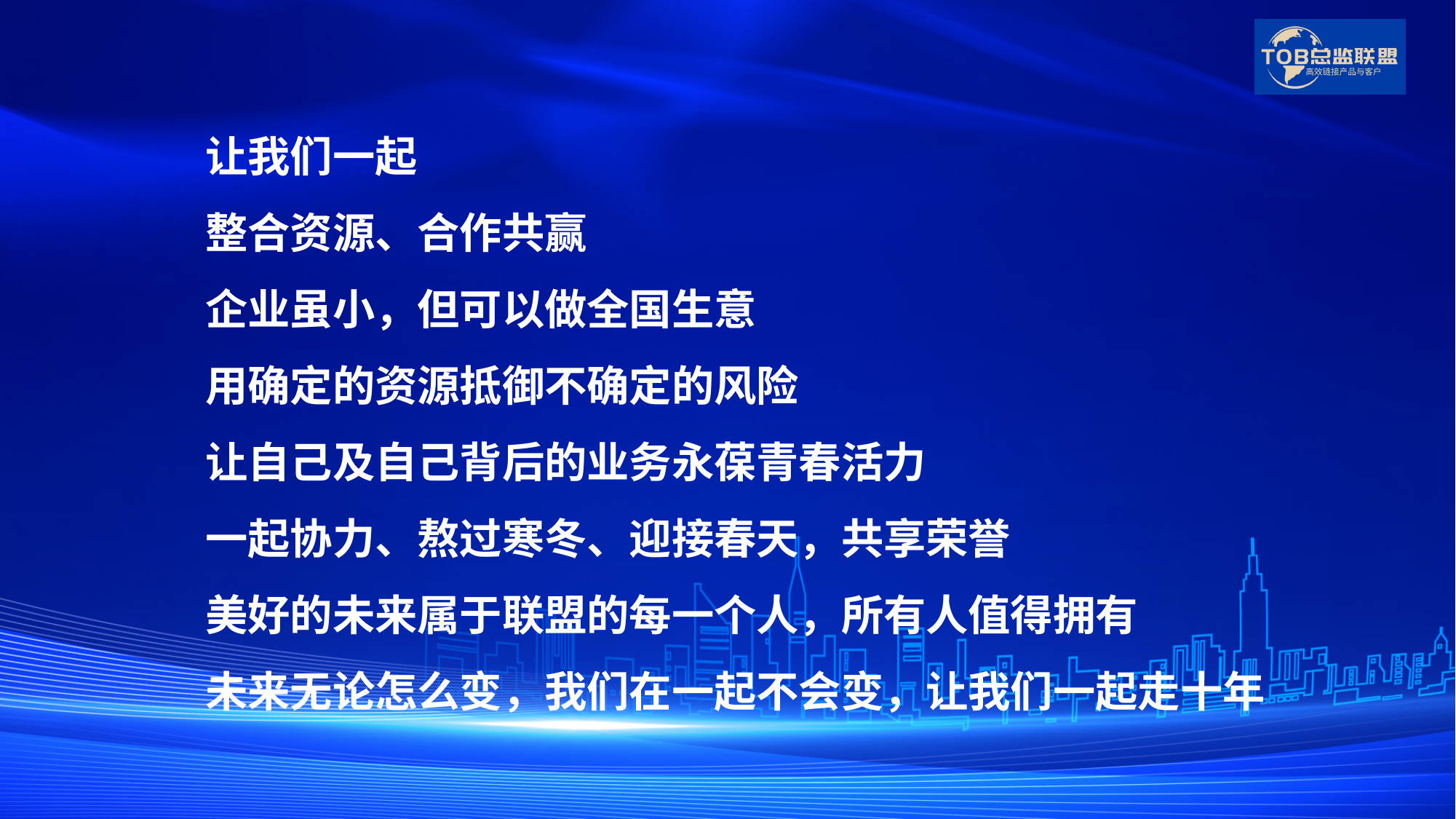

让我们一起
整合资源、合作共赢
企业虽小，但可以做全国生意
用确定的资源抵御不确定的风险
让自己及自己背后的业务永葆青春活力
一起协力、熬过寒冬、迎接春天，共享荣誉
美好的未来属于联盟的每一个人，所有人值得拥有
未来无论怎么变，我们在一起不会变，让我们一起走十年